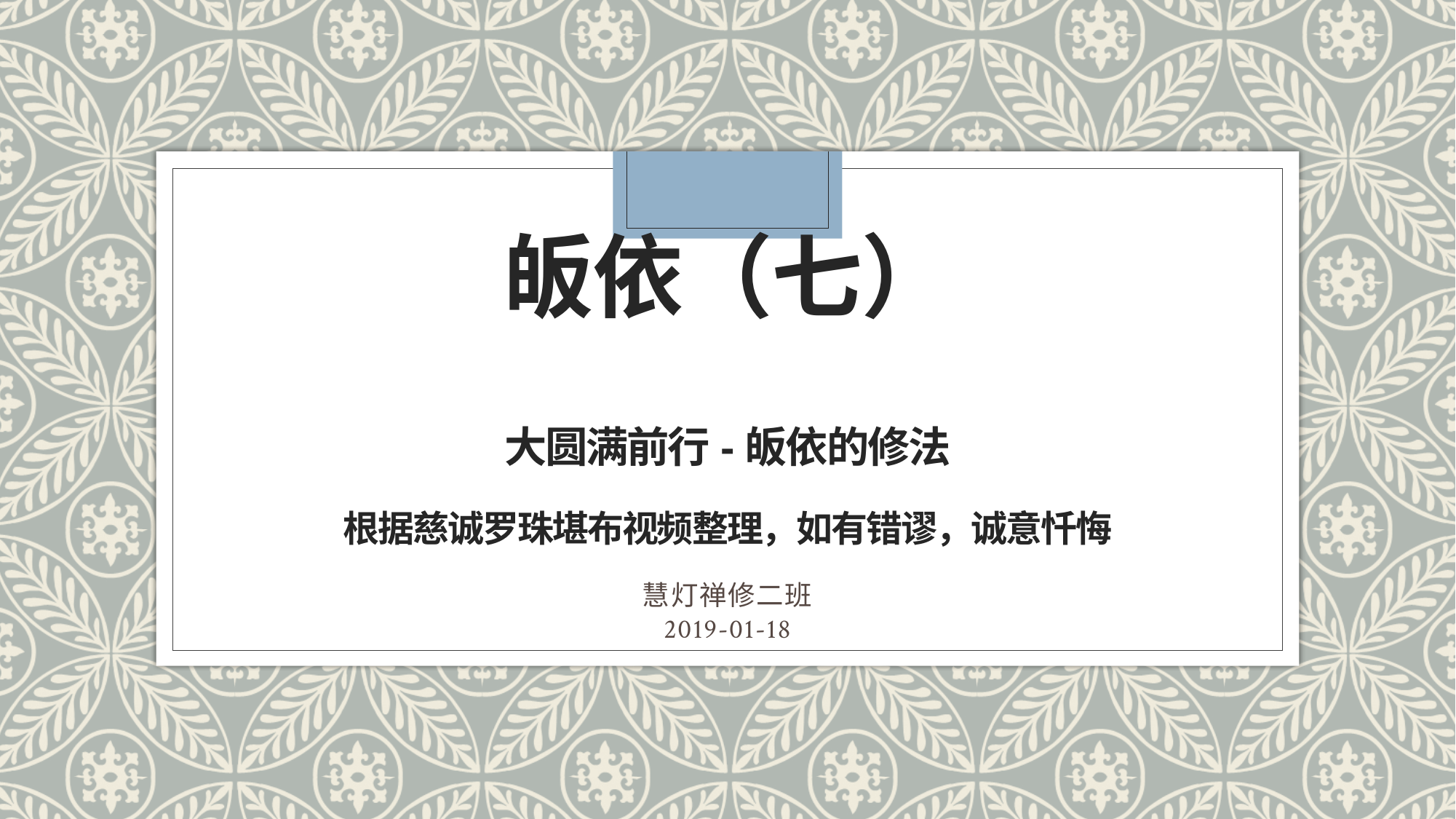

# 皈依（七） 大圆满前行-皈依的修法 根据慈诚罗珠堪布视频整理，如有错谬，诚意忏悔

慧灯禅修二班
2019-01-18